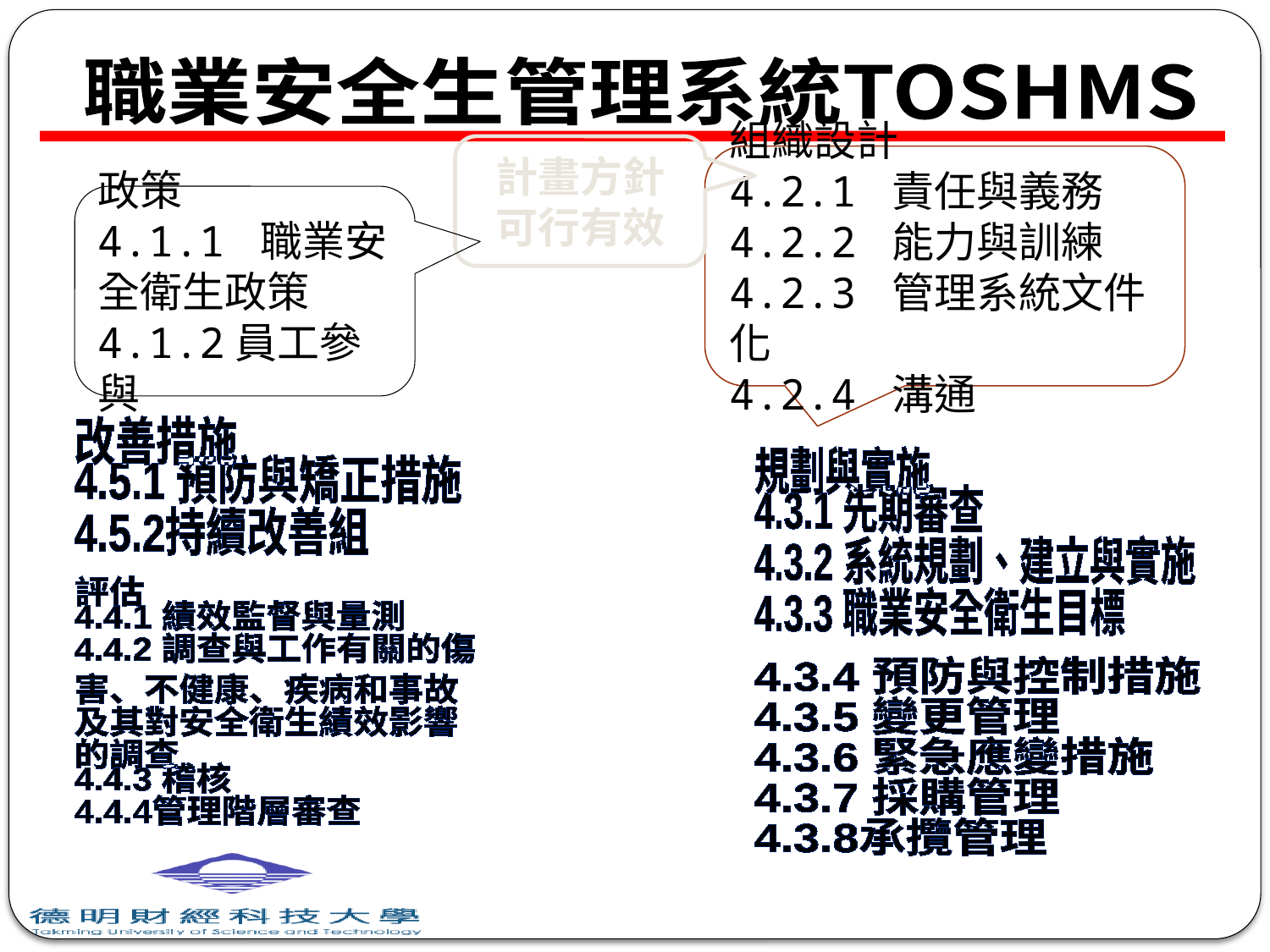

職業安全生管理系統TOSHMS

計畫方針
可行有效
組織設計
4.2.1 責任與義務
4.2.2 能力與訓練
4.2.3 管理系統文件化
4.2.4 溝通
政策
4.1.1 職業安全衛生政策
4.1.2員工參與
改善措施
4.5.1 預防與矯正措施
4.5.2持續改善組
規劃與實施
4.3.1 先期審查
4.3.2 系統規劃、建立與實施
4.3.3 職業安全衛生目標
評估
4.4.1 績效監督與量測
4.4.2 調查與工作有關的傷
害、不健康、疾病和事故
及其對安全衛生績效影響
的調查
4.4.3 稽核
4.4.4管理階層審查
4.3.4 預防與控制措施
4.3.5 變更管理
4.3.6 緊急應變措施
4.3.7 採購管理
4.3.8承攬管理